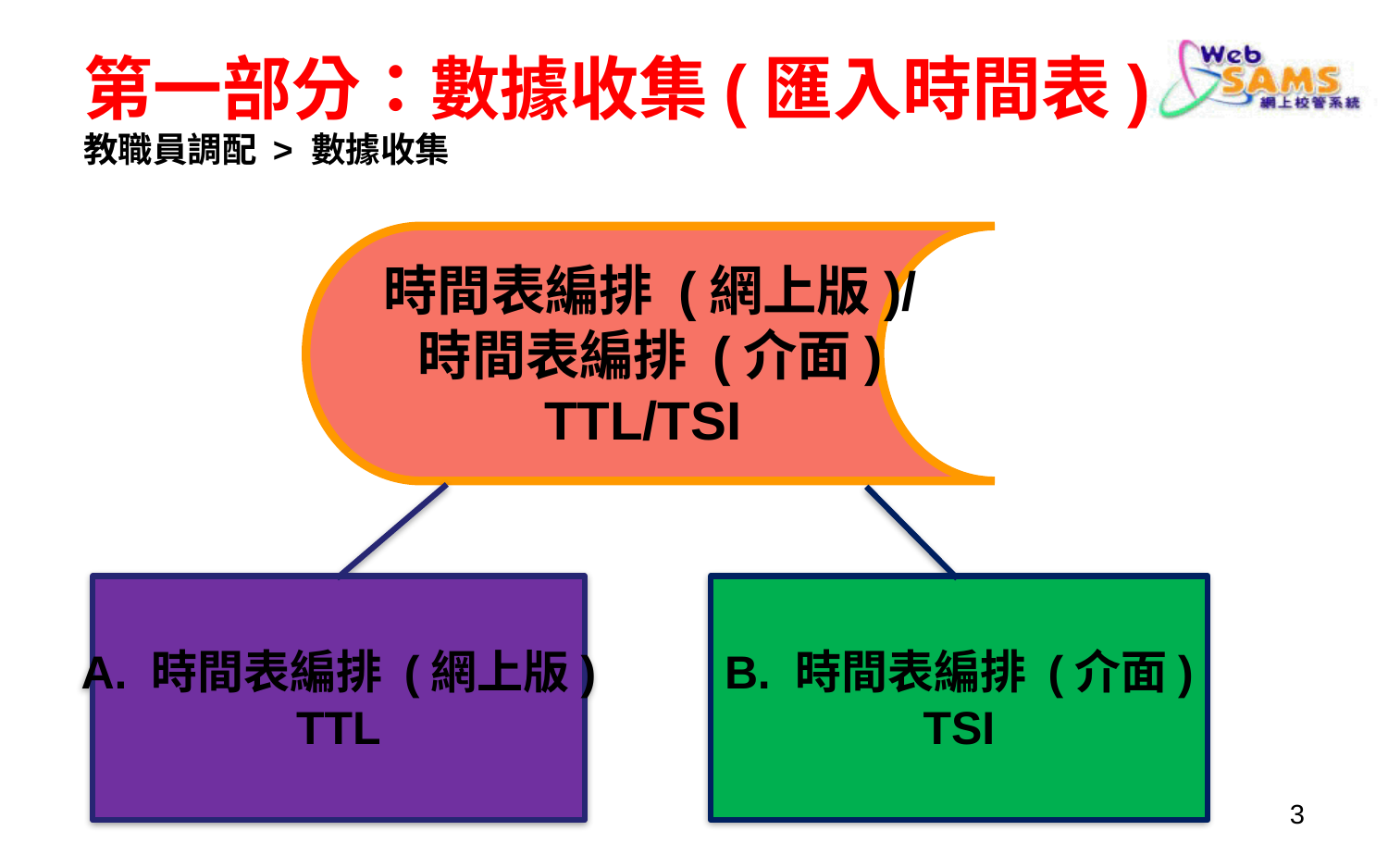

# 第一部分：數據收集(匯入時間表) 教職員調配 > 數據收集

時間表編排 (網上版)/
時間表編排 (介面)
TTL/TSI
A. 時間表編排 (網上版)
TTL
B. 時間表編排 (介面)
TSI
3